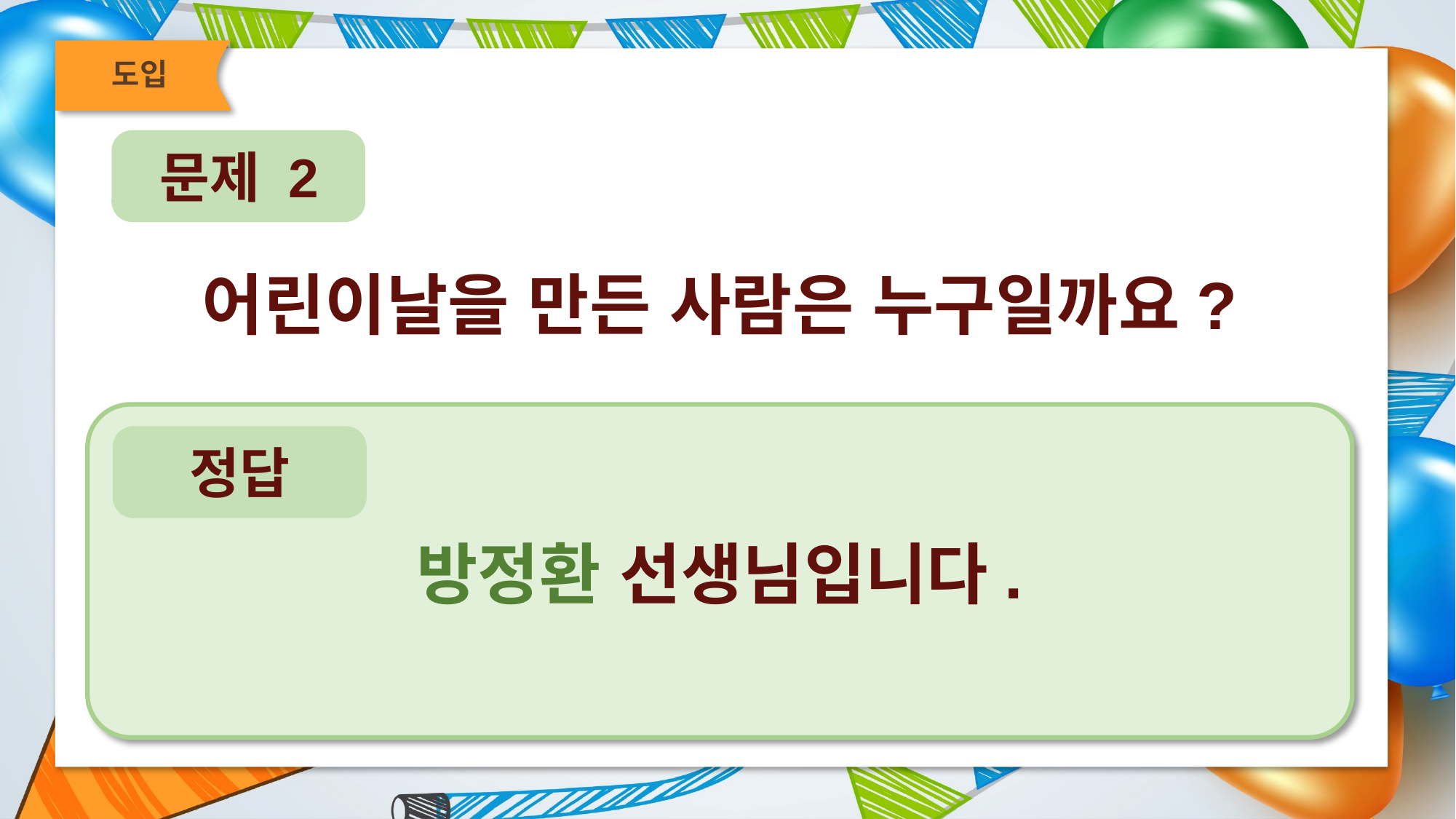

도입

문제 2
어린이날을 만든 사람은 누구일까요?

정답
방정환 선생님입니다.